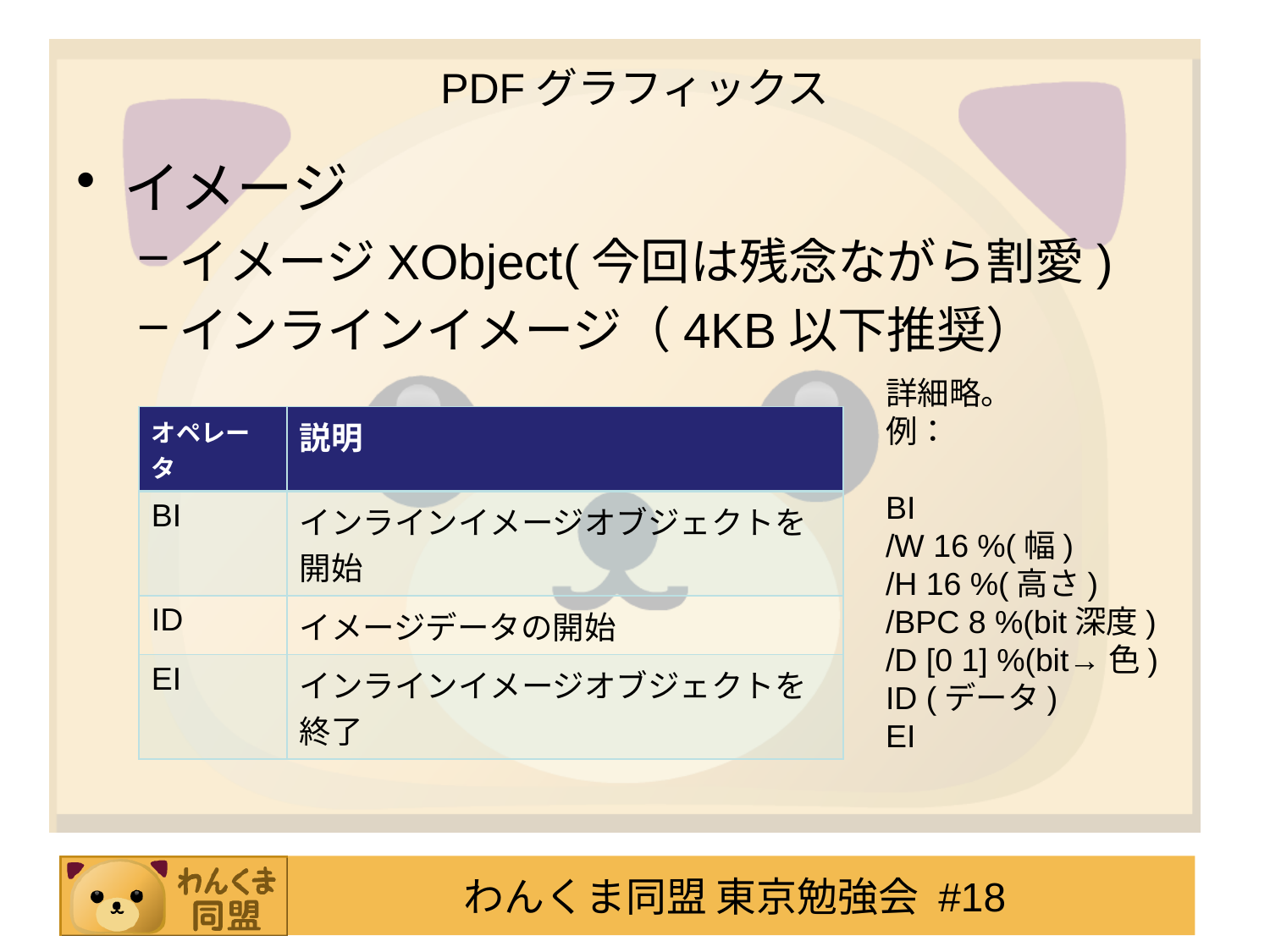

# PDFグラフィックス
イメージ
イメージXObject(今回は残念ながら割愛)
インラインイメージ（4KB以下推奨）

詳細略。
例：

BI
/W 16 %(幅)
/H 16 %(高さ)
/BPC 8 %(bit深度)
/D [0 1] %(bit→色)
ID (データ)
EI
| オペレータ | 説明 |
| --- | --- |
| BI | インラインイメージオブジェクトを開始 |
| ID | イメージデータの開始 |
| EI | インラインイメージオブジェクトを終了 |